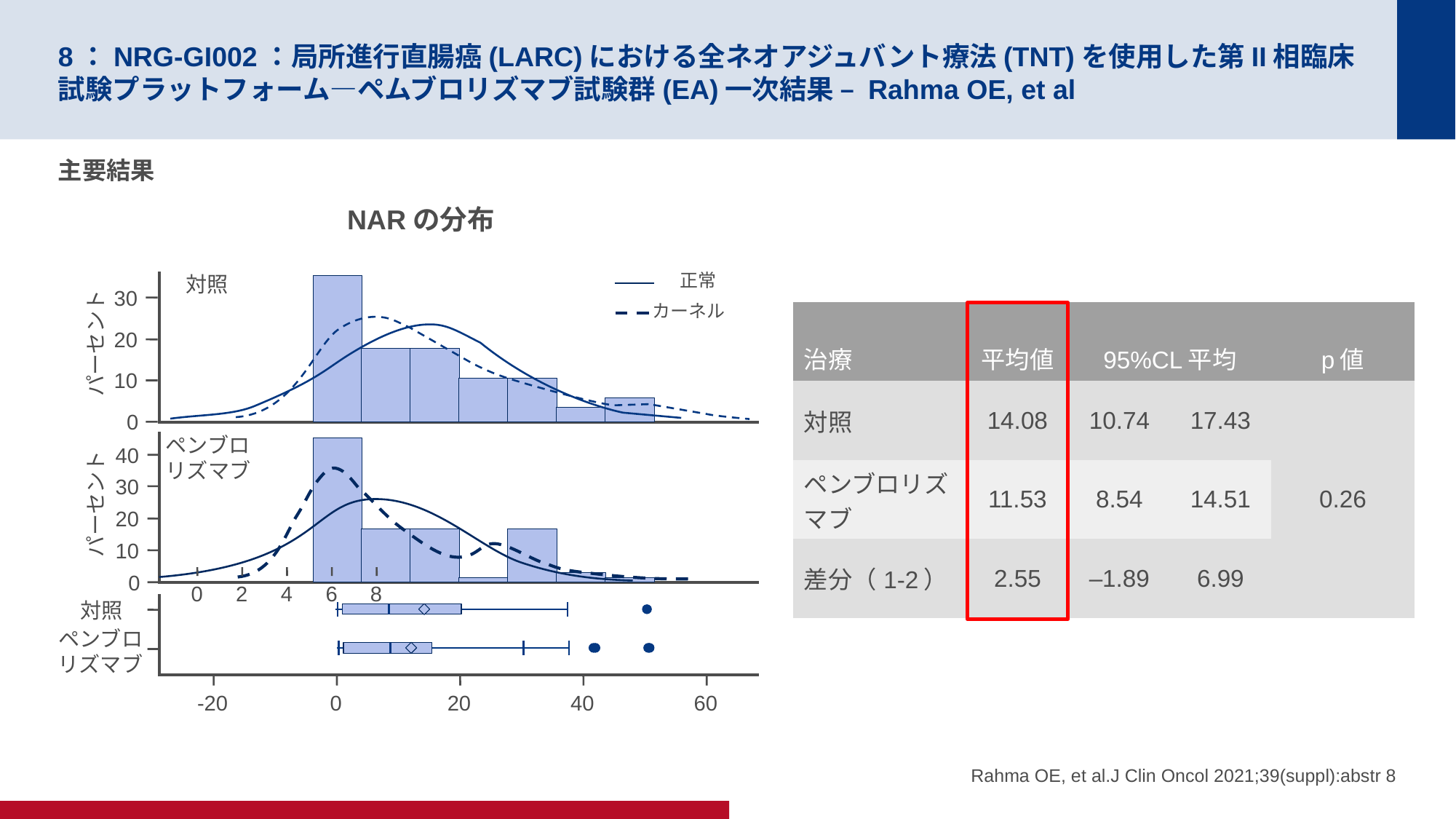

# 8：NRG-GI002：局所進行直腸癌(LARC)における全ネオアジュバント療法(TNT)を使用した第II相臨床試験プラットフォーム—ペムブロリズマブ試験群(EA)一次結果 – Rahma OE, et al
主要結果
NARの分布
正常
対照

30

20

10

0

カーネル

パーセント

ペンブロリズマブ

40

30

20

10

0

パーセント

対照

ペンブロリズマブ

-20
0
20
40
60

0
2
4
6
8
| 治療 | 平均値 | 95%CL平均 |  | p値 |
| --- | --- | --- | --- | --- |
| 対照 | 14.08 | 10.74 | 17.43 | 0.26 |
| ペンブロリズマブ | 11.53 | 8.54 | 14.51 |  |
| 差分（1-2） | 2.55 | –1.89 | 6.99 |  |

Rahma OE, et al.J Clin Oncol 2021;39(suppl):abstr 8